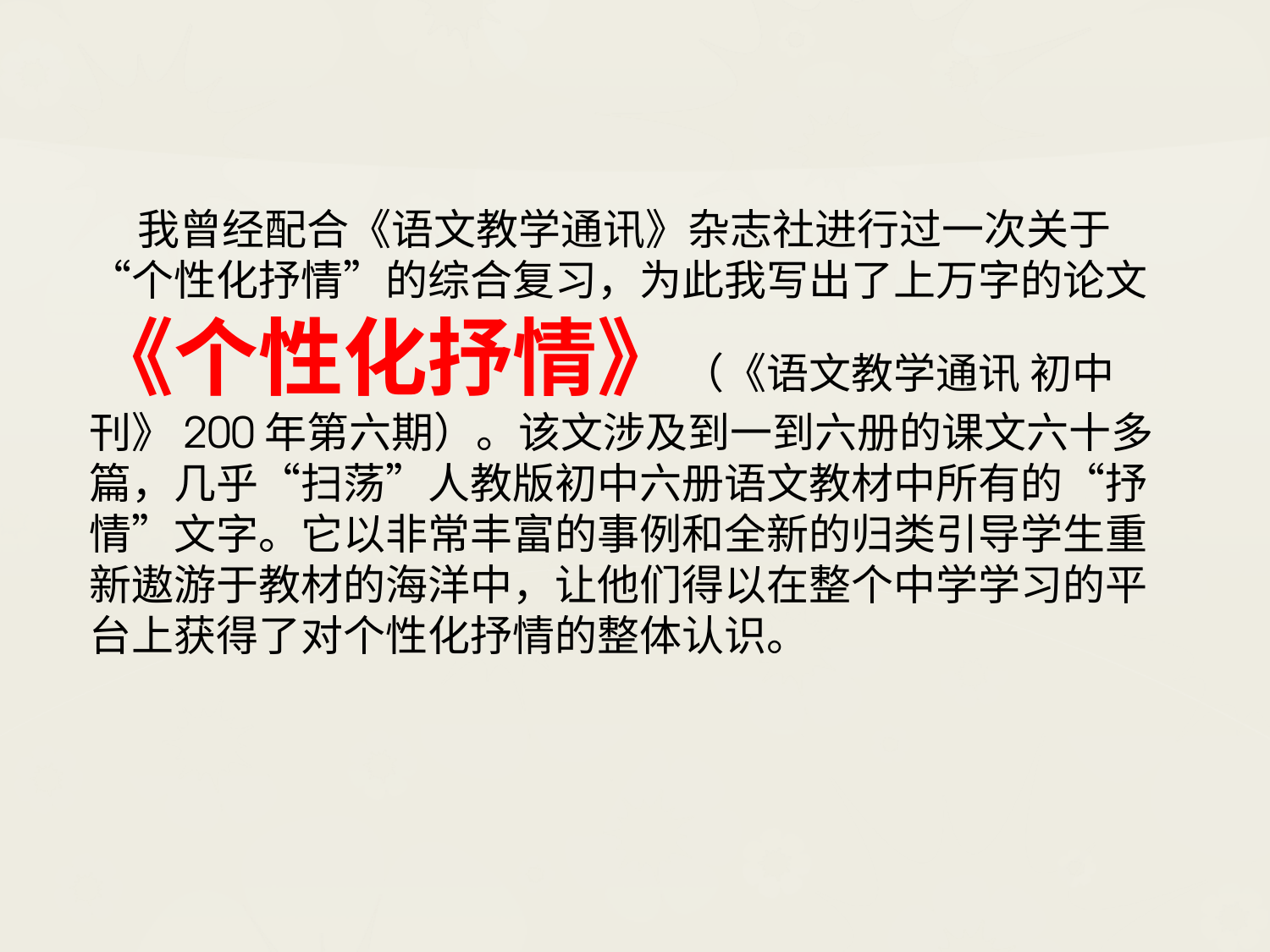

#
    我曾经配合《语文教学通讯》杂志社进行过一次关于“个性化抒情”的综合复习，为此我写出了上万字的论文《个性化抒情》（《语文教学通讯 初中刊》200年第六期）。该文涉及到一到六册的课文六十多篇，几乎“扫荡”人教版初中六册语文教材中所有的“抒情”文字。它以非常丰富的事例和全新的归类引导学生重新遨游于教材的海洋中，让他们得以在整个中学学习的平台上获得了对个性化抒情的整体认识。